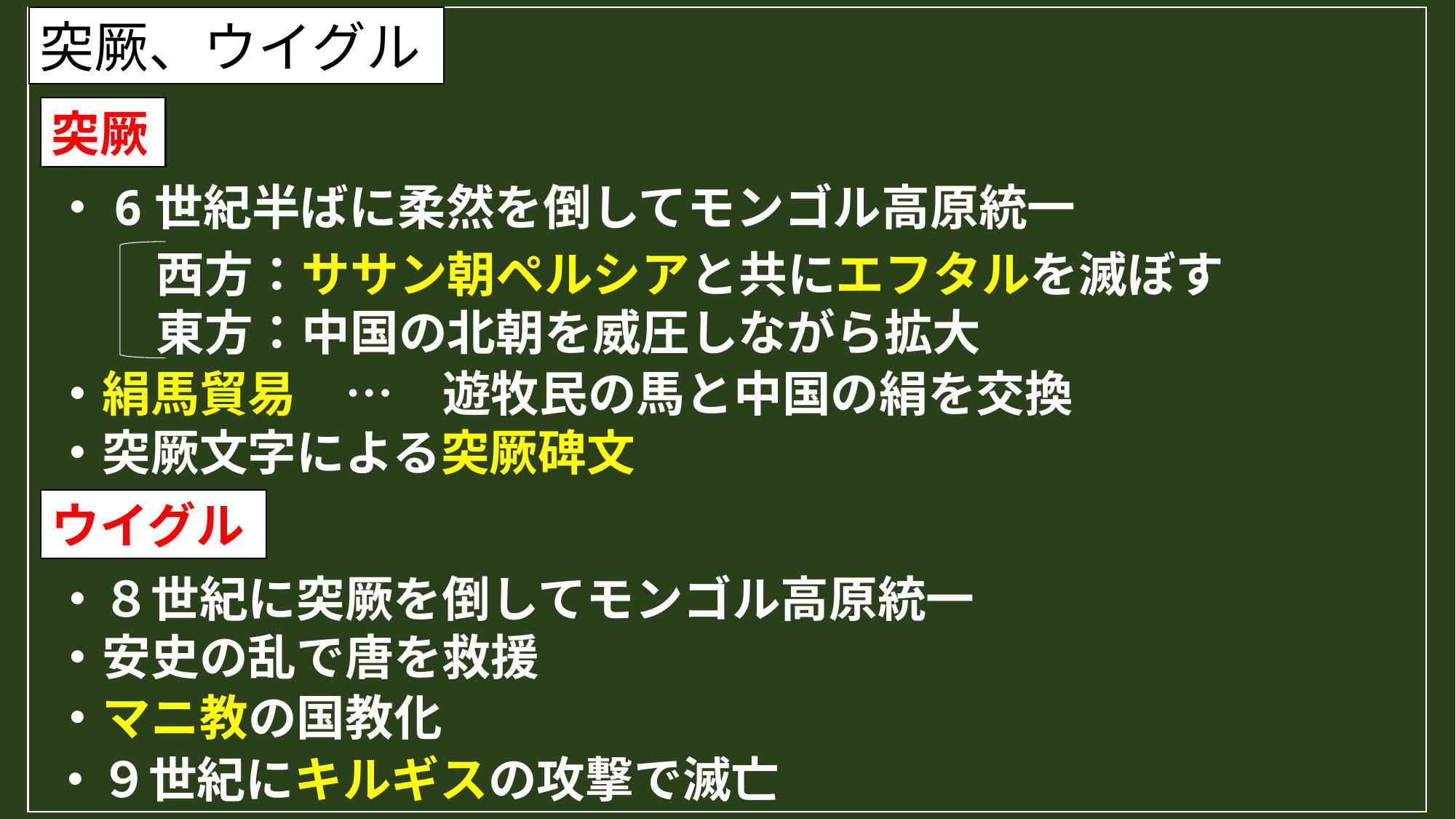

突厥、ウイグル
突厥
・6世紀半ばに柔然を倒してモンゴル高原統一
西方：ササン朝ペルシアと共にエフタルを滅ぼす
東方：中国の北朝を威圧しながら拡大

・絹馬貿易　…　遊牧民の馬と中国の絹を交換
・突厥文字による突厥碑文
ウイグル
・８世紀に突厥を倒してモンゴル高原統一
・安史の乱で唐を救援
・マニ教の国教化
・９世紀にキルギスの攻撃で滅亡